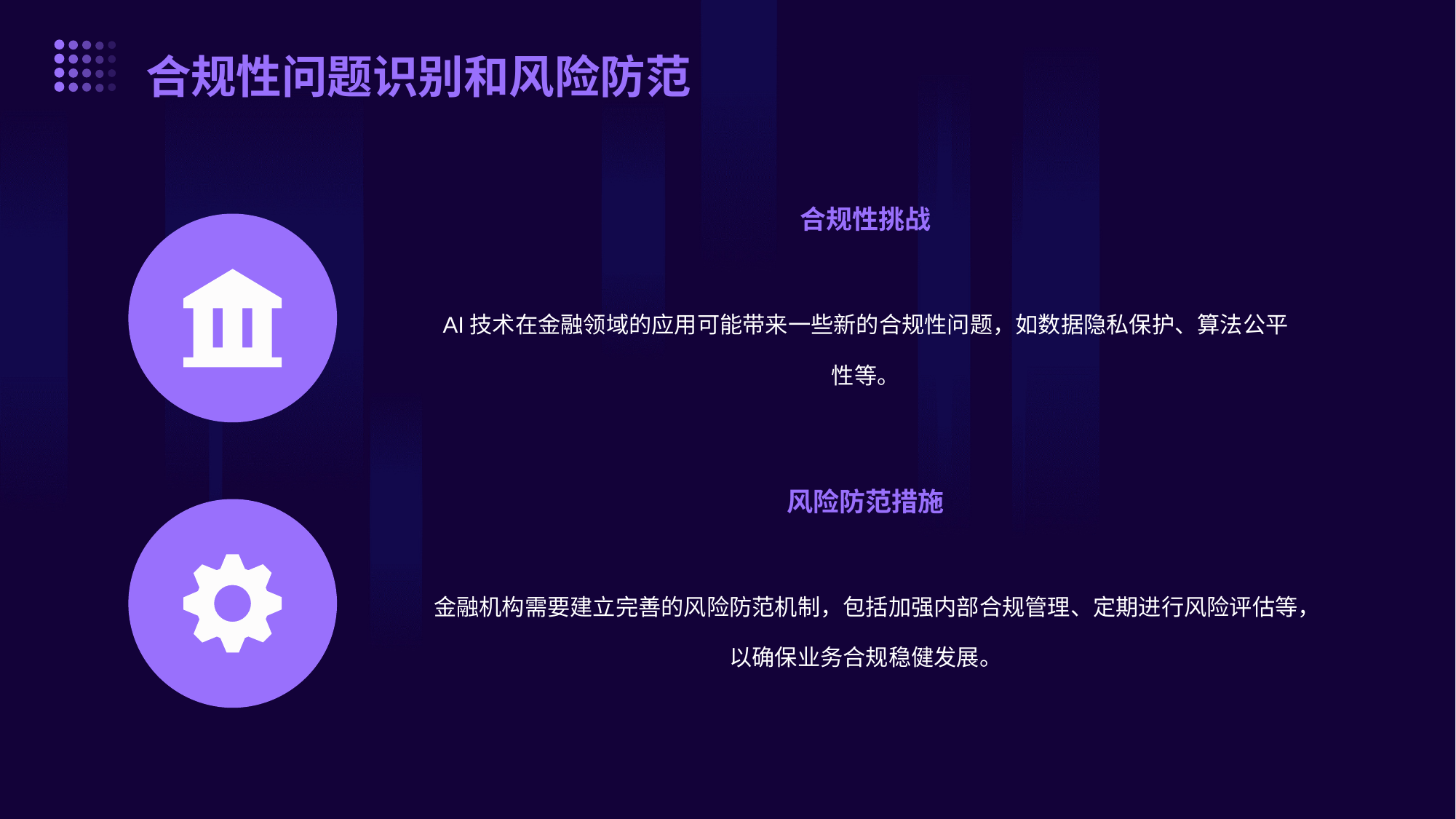

合规性问题识别和风险防范

合规性挑战

AI技术在金融领域的应用可能带来一些新的合规性问题，如数据隐私保护、算法公平性等。

风险防范措施

金融机构需要建立完善的风险防范机制，包括加强内部合规管理、定期进行风险评估等，以确保业务合规稳健发展。